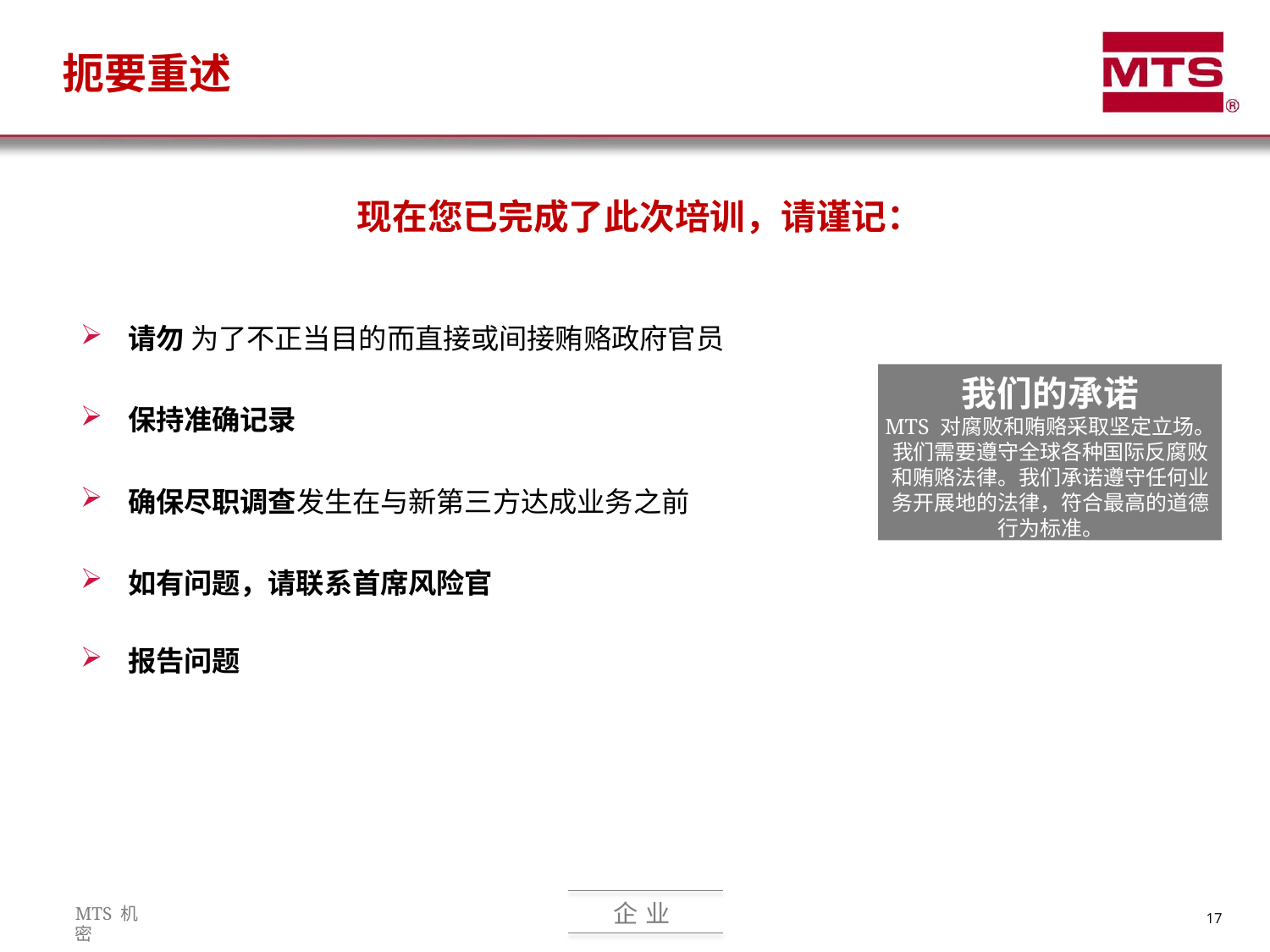

# 扼要重述
现在您已完成了此次培训，请谨记：
请勿 为了不正当目的而直接或间接贿赂政府官员
我们的承诺
MTS 对腐败和贿赂采取坚定立场。
我们需要遵守全球各种国际反腐败 和贿赂法律。我们承诺遵守任何业 务开展地的法律，符合最高的道德 行为标准。
保持准确记录
确保尽职调查发生在与新第三方达成业务之前
如有问题，请联系首席风险官

报告问题
企 业
MTS 机密
17